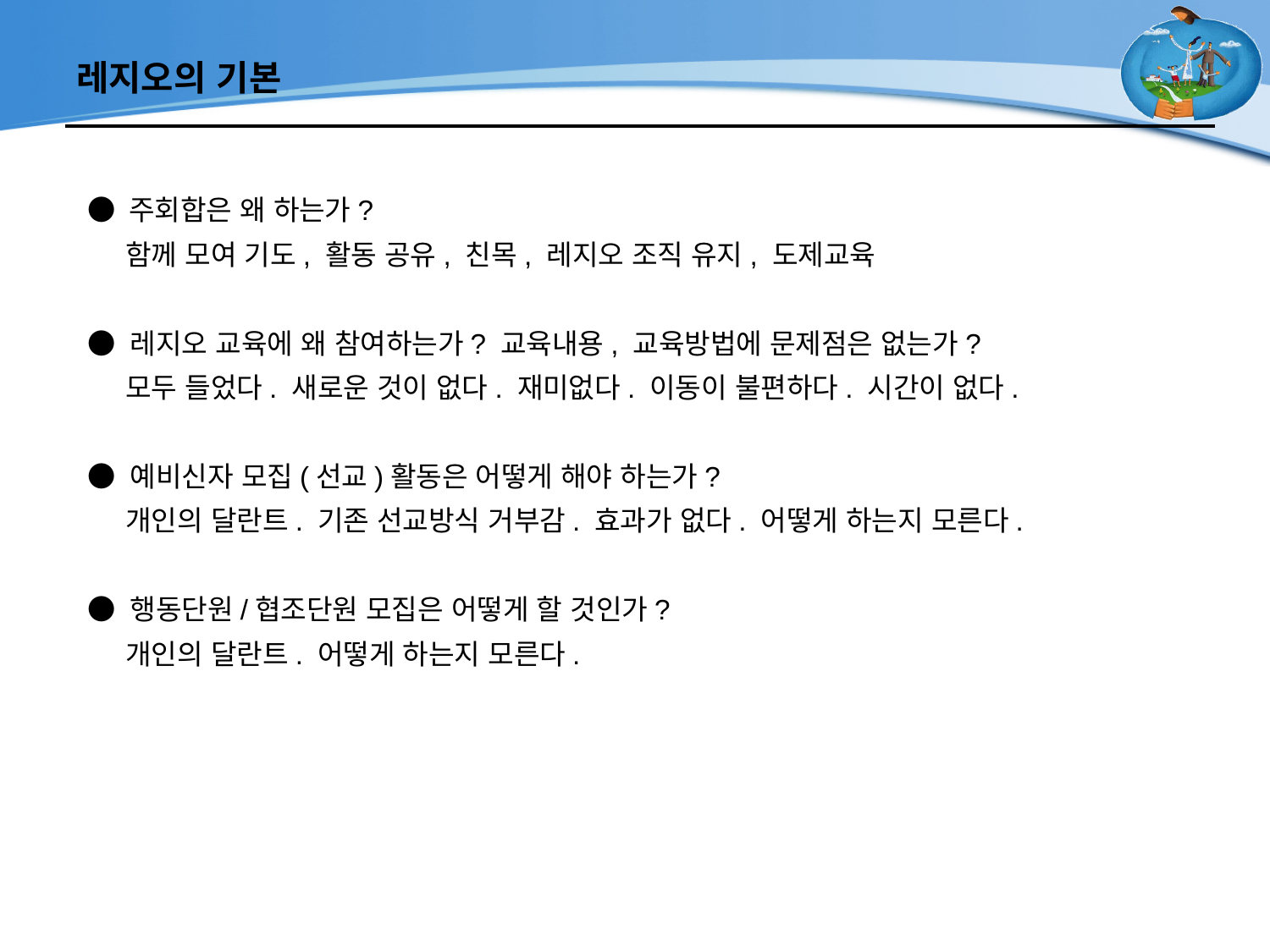

# 레지오의 기본
● 주회합은 왜 하는가?
    함께 모여 기도, 활동 공유, 친목, 레지오 조직 유지, 도제교육

● 레지오 교육에 왜 참여하는가? 교육내용, 교육방법에 문제점은 없는가?
    모두 들었다. 새로운 것이 없다. 재미없다. 이동이 불편하다. 시간이 없다.

● 예비신자 모집(선교)활동은 어떻게 해야 하는가?
    개인의 달란트. 기존 선교방식 거부감. 효과가 없다. 어떻게 하는지 모른다.

● 행동단원/협조단원 모집은 어떻게 할 것인가?
    개인의 달란트. 어떻게 하는지 모른다.